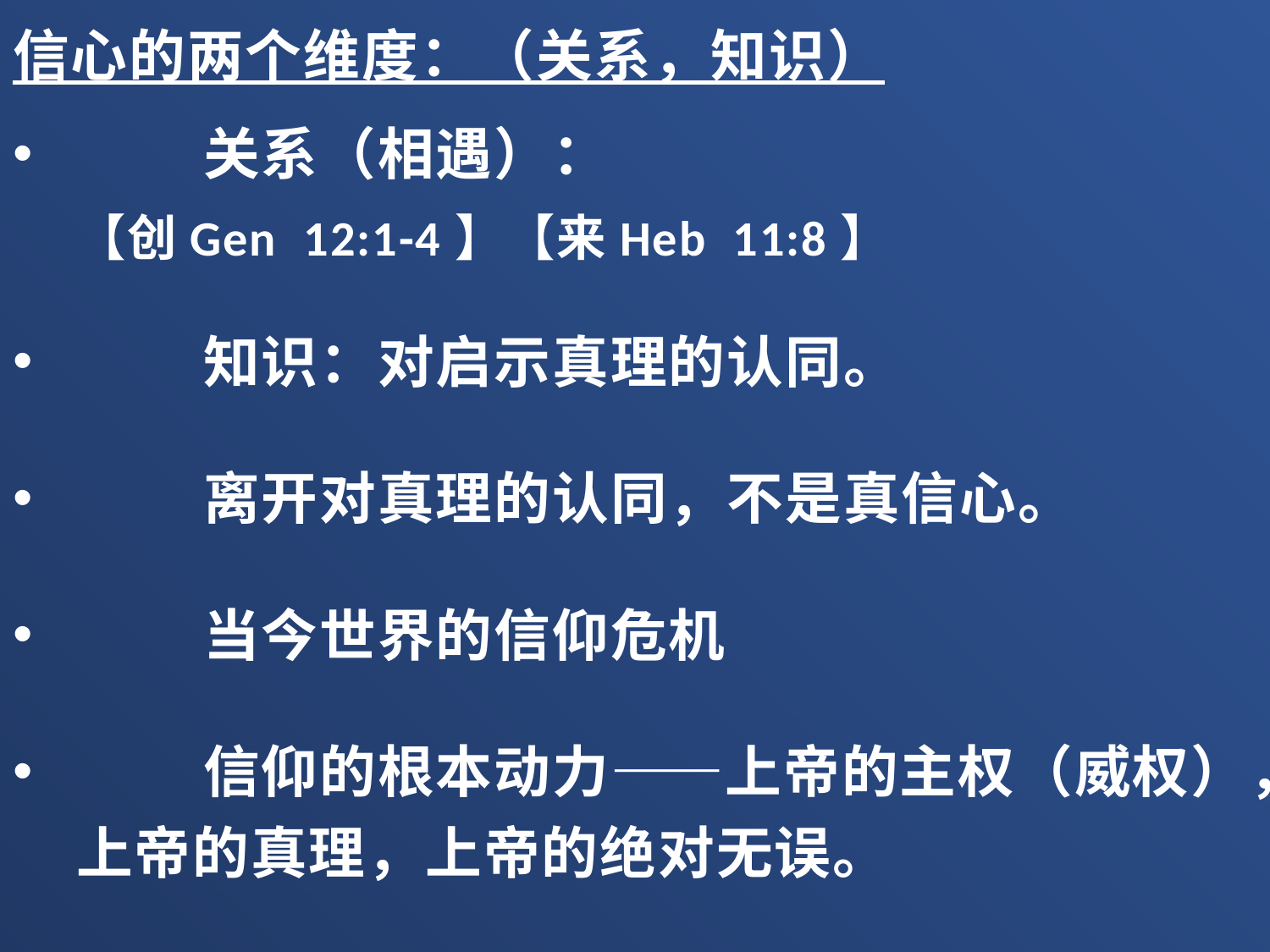

信心的两个维度：（关系，知识）
	关系（相遇）：
【创Gen  12:1-4】【来Heb  11:8】

	知识：对启示真理的认同。

	离开对真理的认同，不是真信心。

	当今世界的信仰危机

	信仰的根本动力——上帝的主权（威权），上帝的真理，上帝的绝对无误。